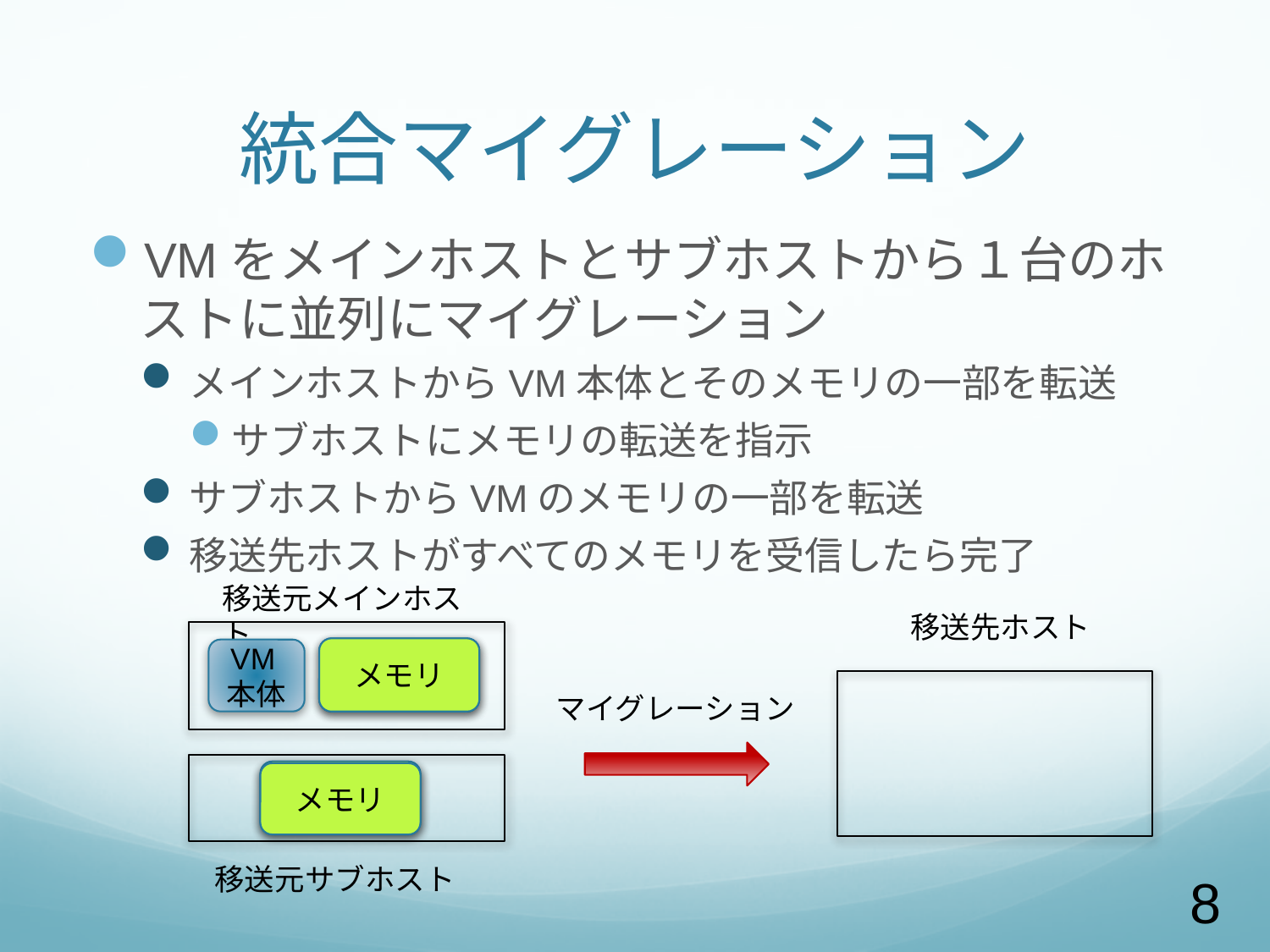

# 統合マイグレーション
VMをメインホストとサブホストから１台のホストに並列にマイグレーション
メインホストからVM本体とそのメモリの一部を転送
サブホストにメモリの転送を指示
サブホストからVMのメモリの一部を転送
移送先ホストがすべてのメモリを受信したら完了
移送元メインホスト

移送先ホスト

メモリ
メモリ
VM本体

マイグレーション

メモリ
メモリ

移送元サブホスト
8